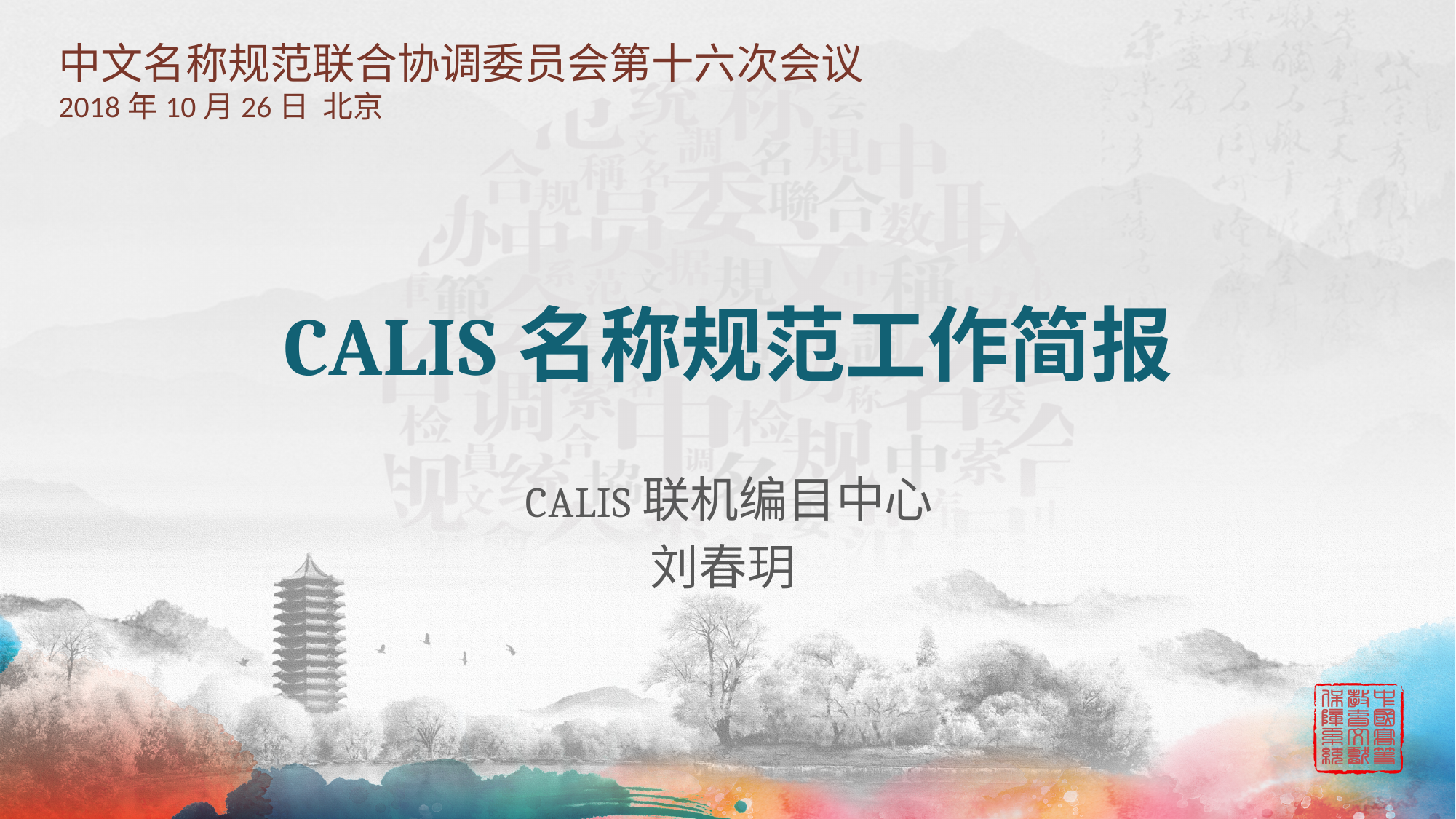

中文名称规范联合协调委员会第十六次会议
2018年10月26日  北京
# CALIS名称规范工作简报
CALIS联机编目中心
刘春玥